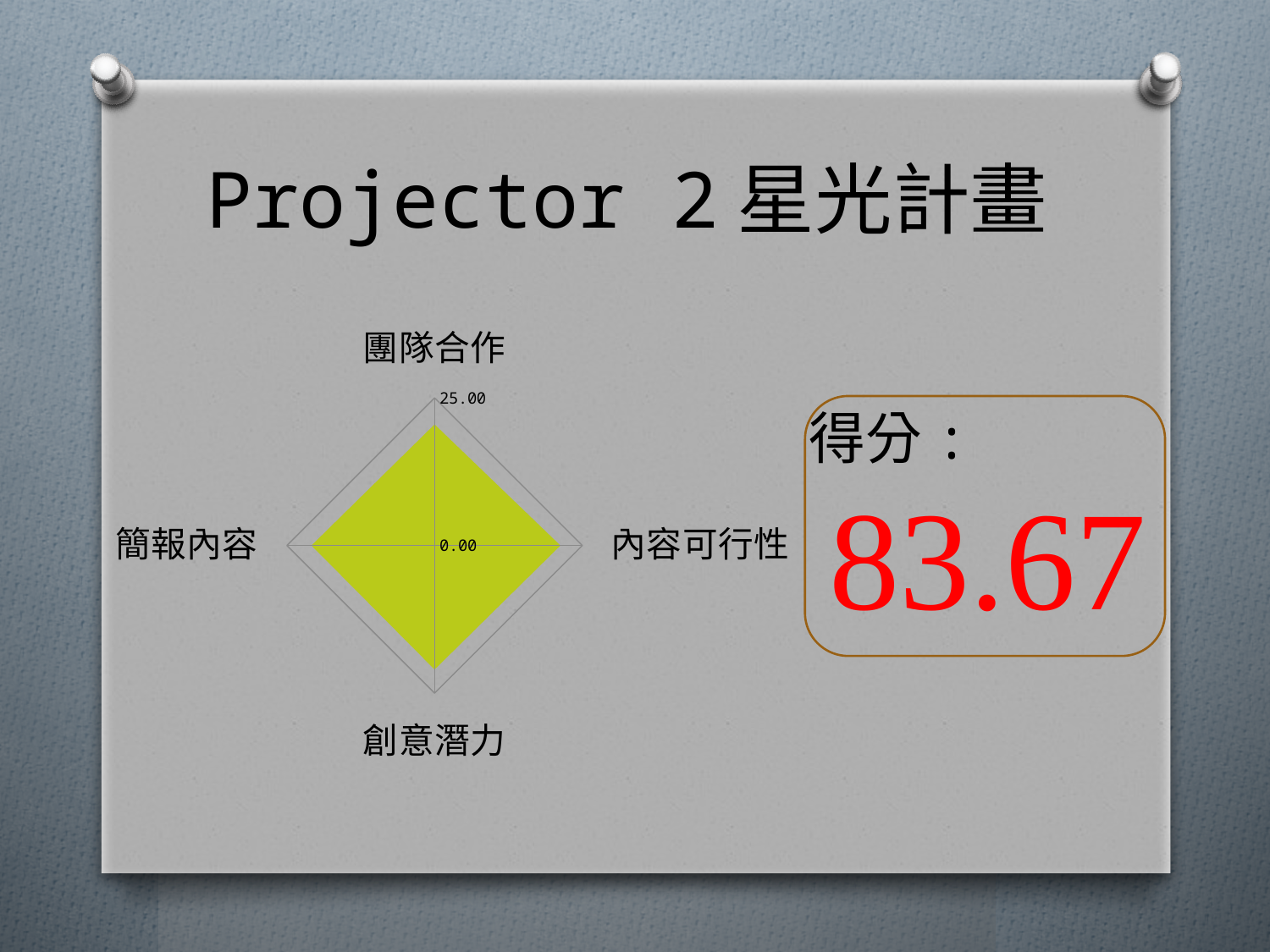

# Projector 2星光計畫

### Chart

| Category | 給分 |
|---|---|
| 團隊合作 | 20.5 |
| 內容可行性 | 21.3 |
| 創意潛力 | 21.0 |
| 簡報內容 | 20.83 |
得分:

83.67